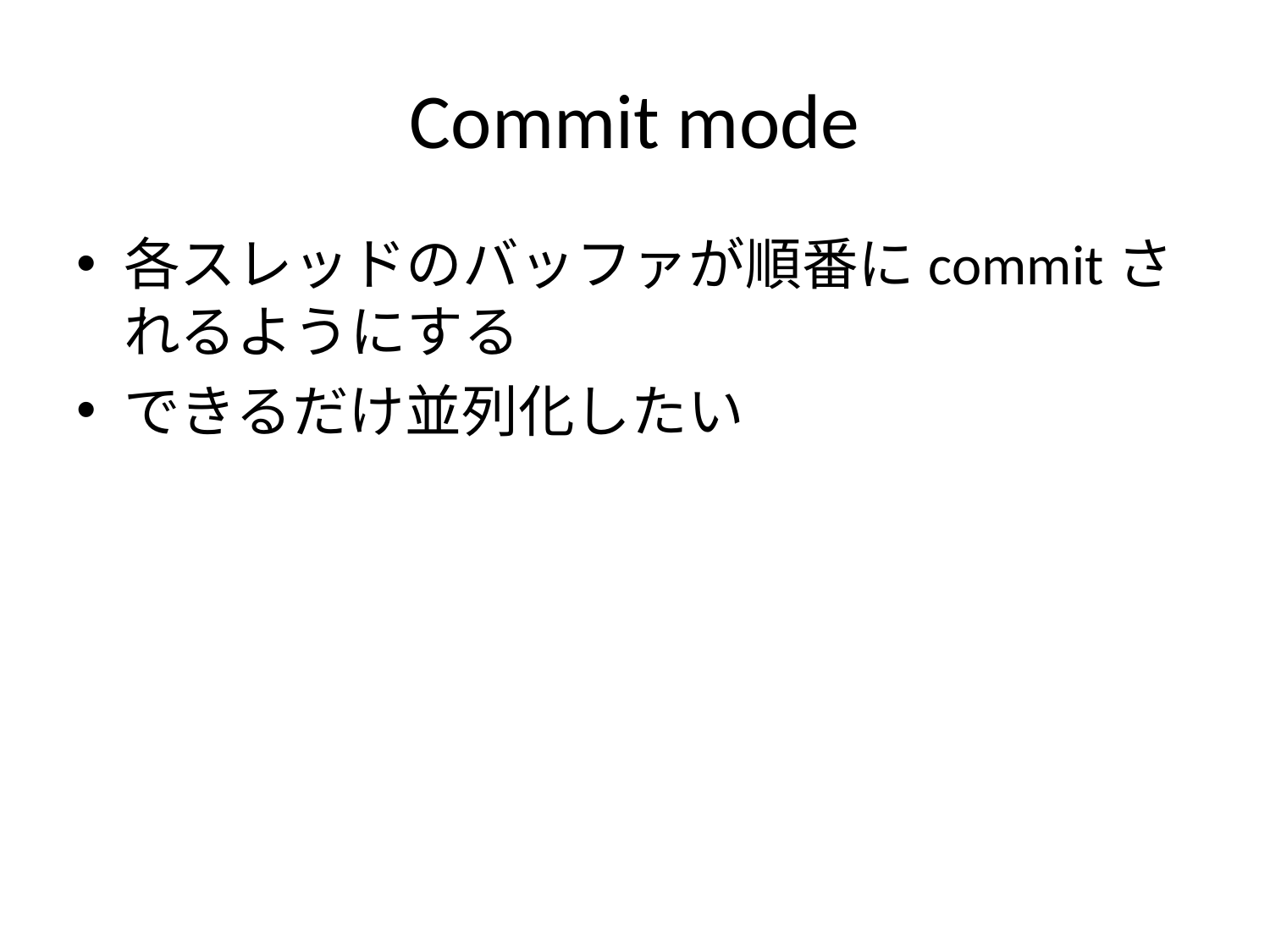

# Commit mode
各スレッドのバッファが順番にcommitされるようにする
できるだけ並列化したい